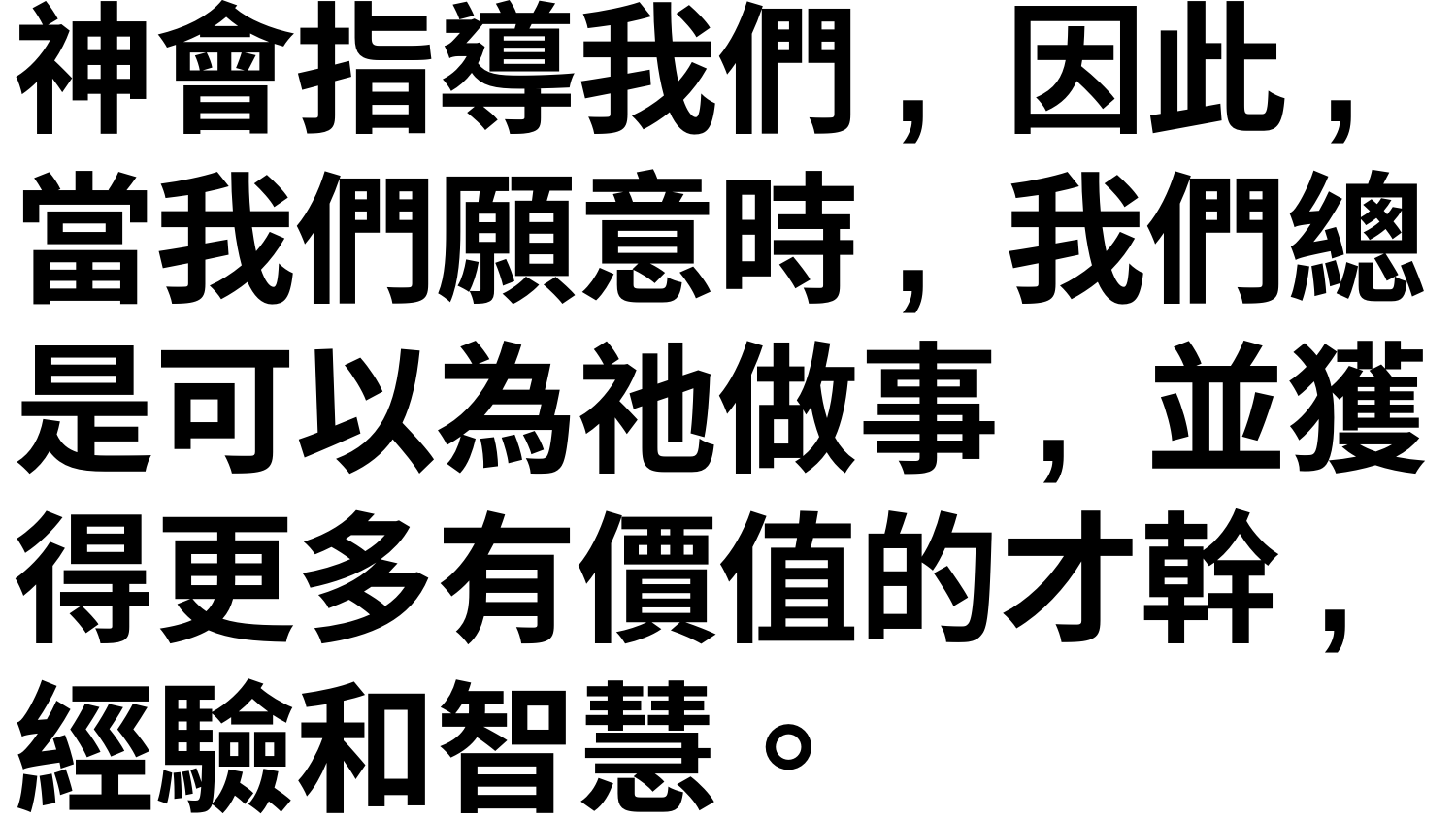

神會指導我們, 因此,當我們願意時, 我們總是可以為祂做事, 並獲得更多有價值的才幹, 經驗和智慧。